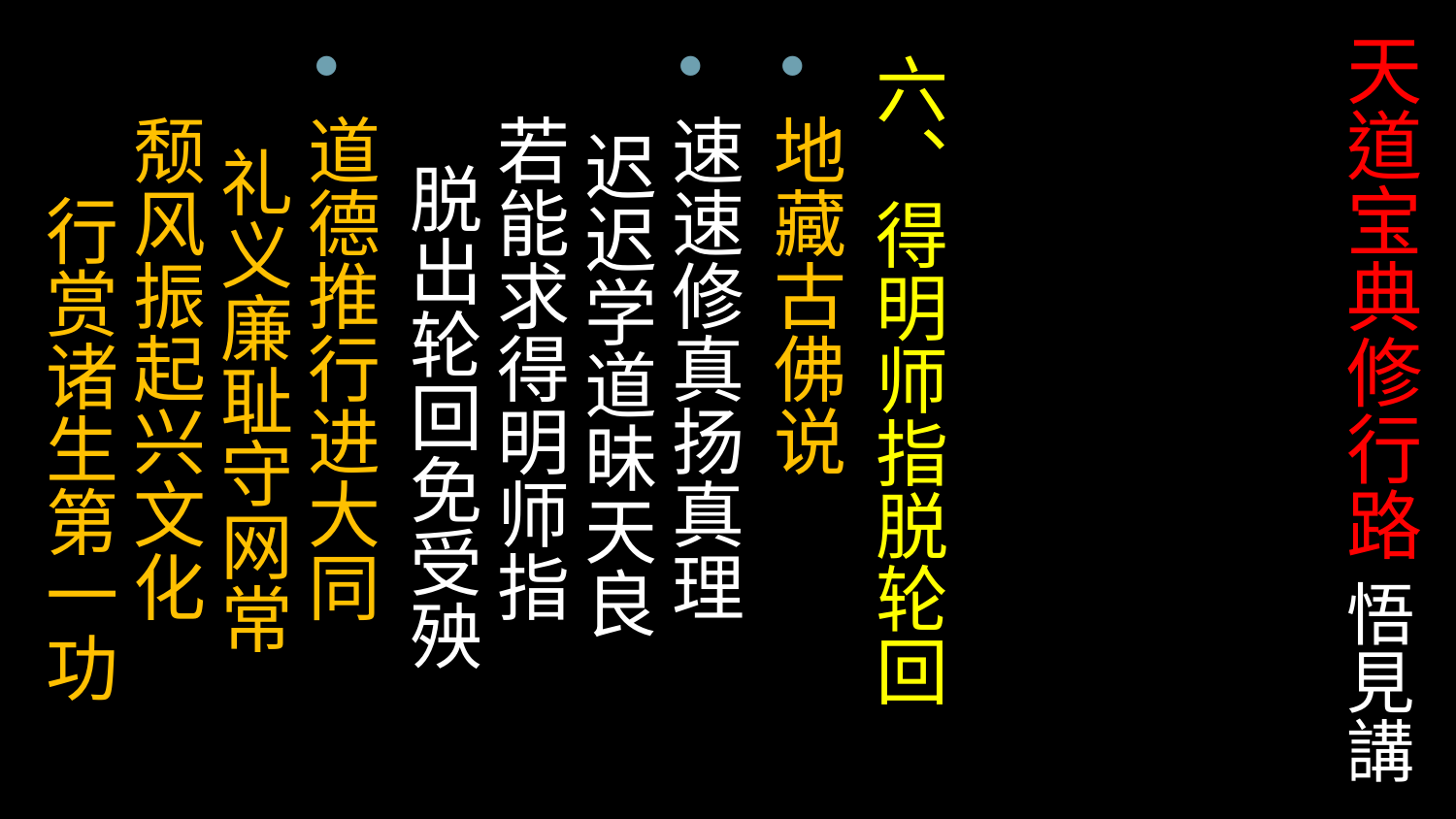

# 天道宝典修行路 悟見講
六、得明师指脱轮回
地藏古佛说
速速修真扬真理            迟迟学道昧天良
若能求得明师指              脱出轮回免受殃
道德推行进大同             礼义廉耻守网常
颓风振起兴文化                行赏诸生第一功